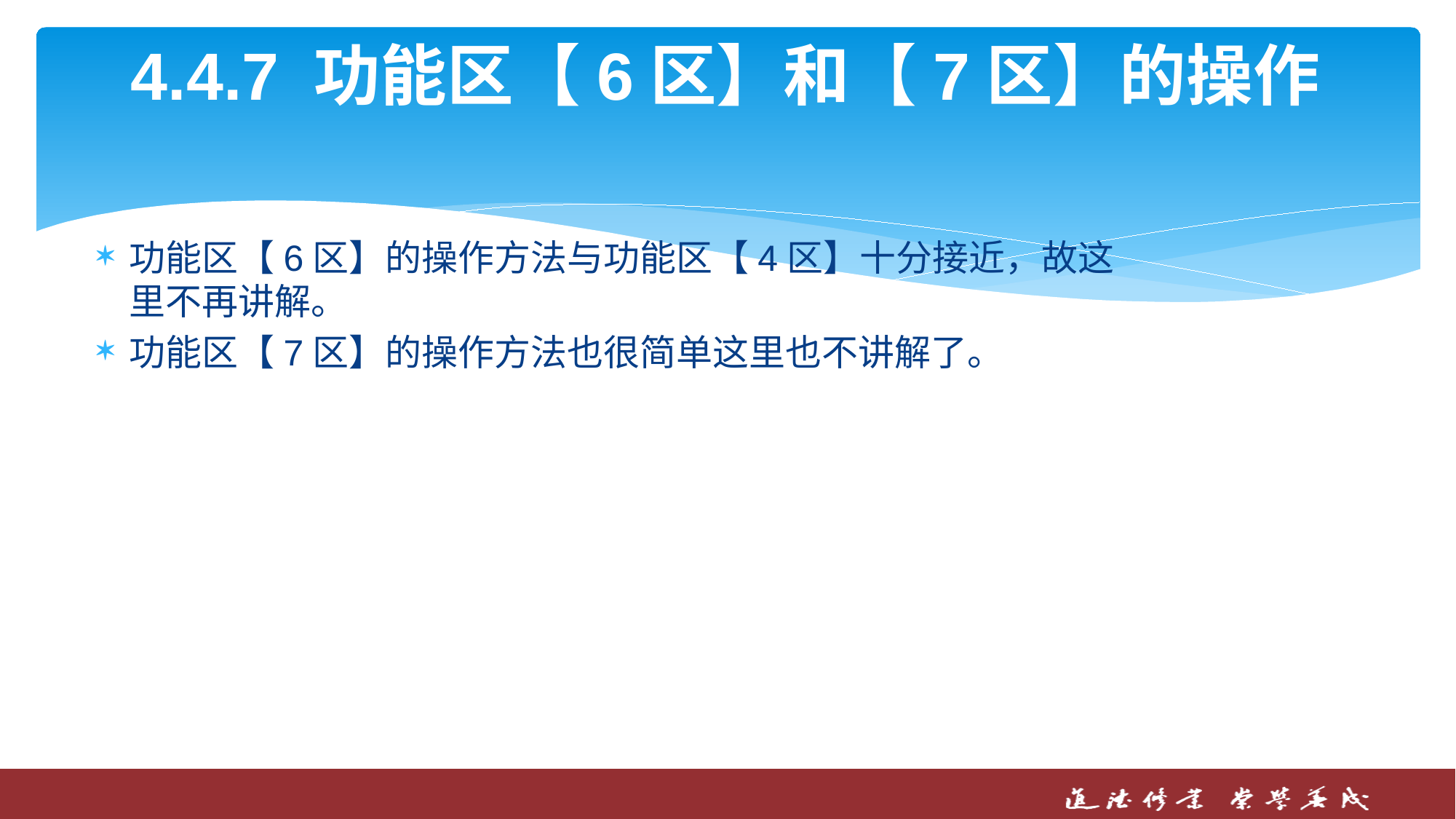

# 4.4.7 功能区【6区】和【7区】的操作
功能区【6区】的操作方法与功能区【4区】十分接近，故这里不再讲解。
功能区【7区】的操作方法也很简单这里也不讲解了。